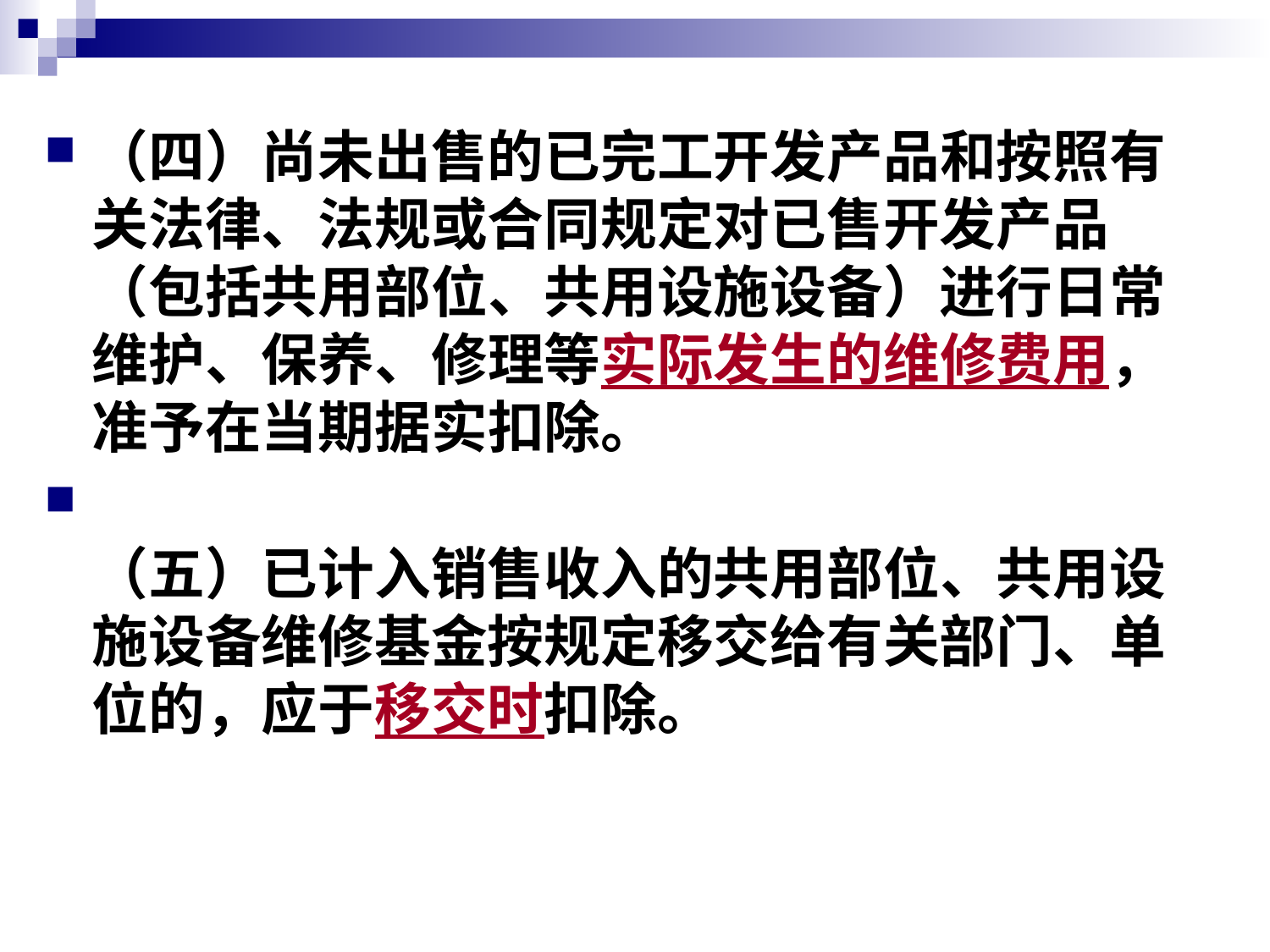

（四）尚未出售的已完工开发产品和按照有关法律、法规或合同规定对已售开发产品（包括共用部位、共用设施设备）进行日常维护、保养、修理等实际发生的维修费用，准予在当期据实扣除。
（五）已计入销售收入的共用部位、共用设施设备维修基金按规定移交给有关部门、单位的，应于移交时扣除。